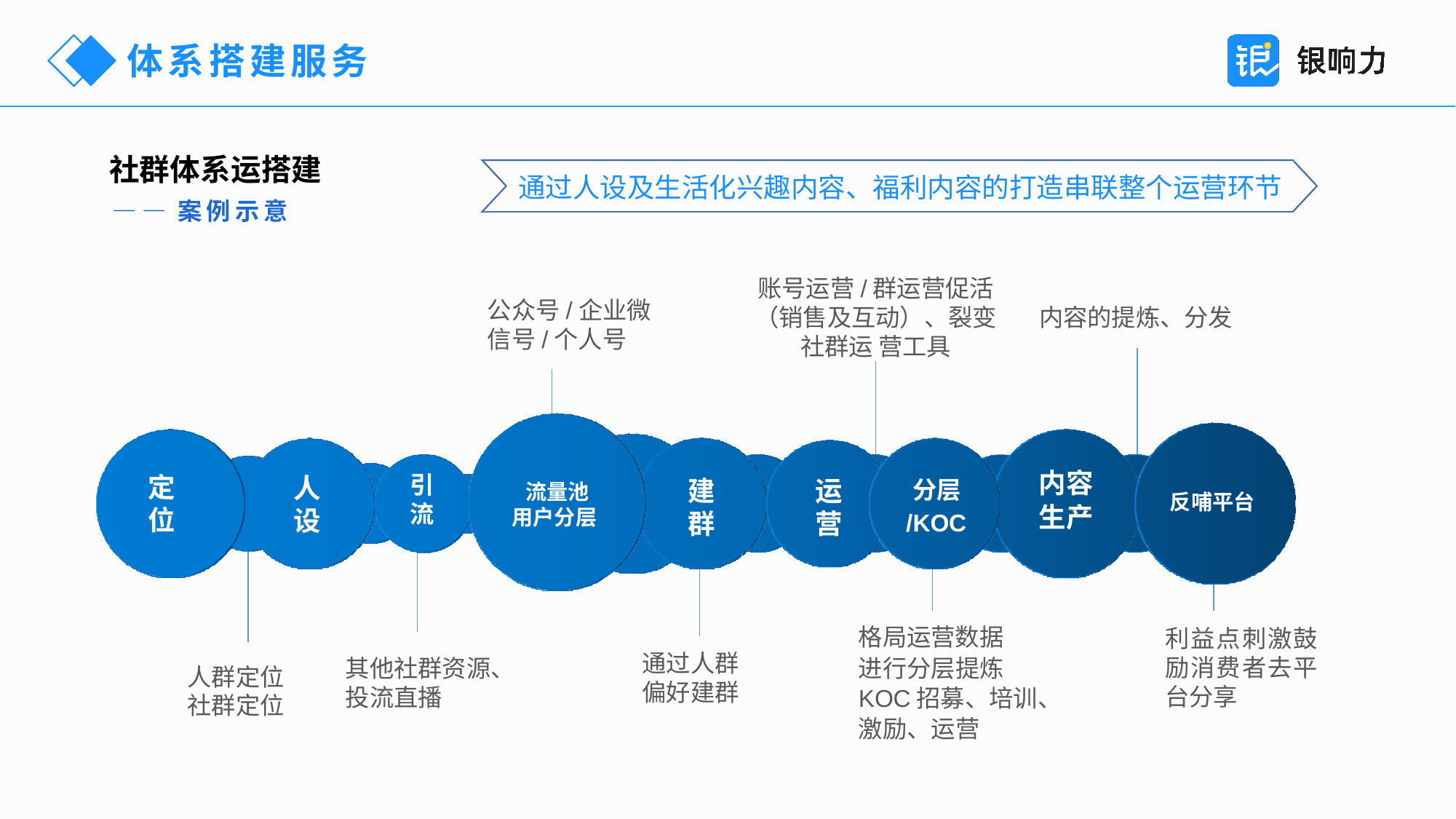

体系搭建服务
社群体系运搭建
— — 案例示意

通过人设及生活化兴趣内容、福利内容的打造串联整个运营环节
账号运营/群运营促活（销售及互动）、裂变社群运 营工具
公众号/企业微信号/个人号
内容的提炼、分发

内容
生产
引流
定位
人设
分层
/KOC
建群
运营

流量池 用户分层
人设
反哺平台

格局运营数据
进行分层提炼
KOC招募、培训、
激励、运营
利益点刺激鼓励消费者去平台分享
通过人群偏好建群
其他社群资源、投流直播
人群定位 社群定位